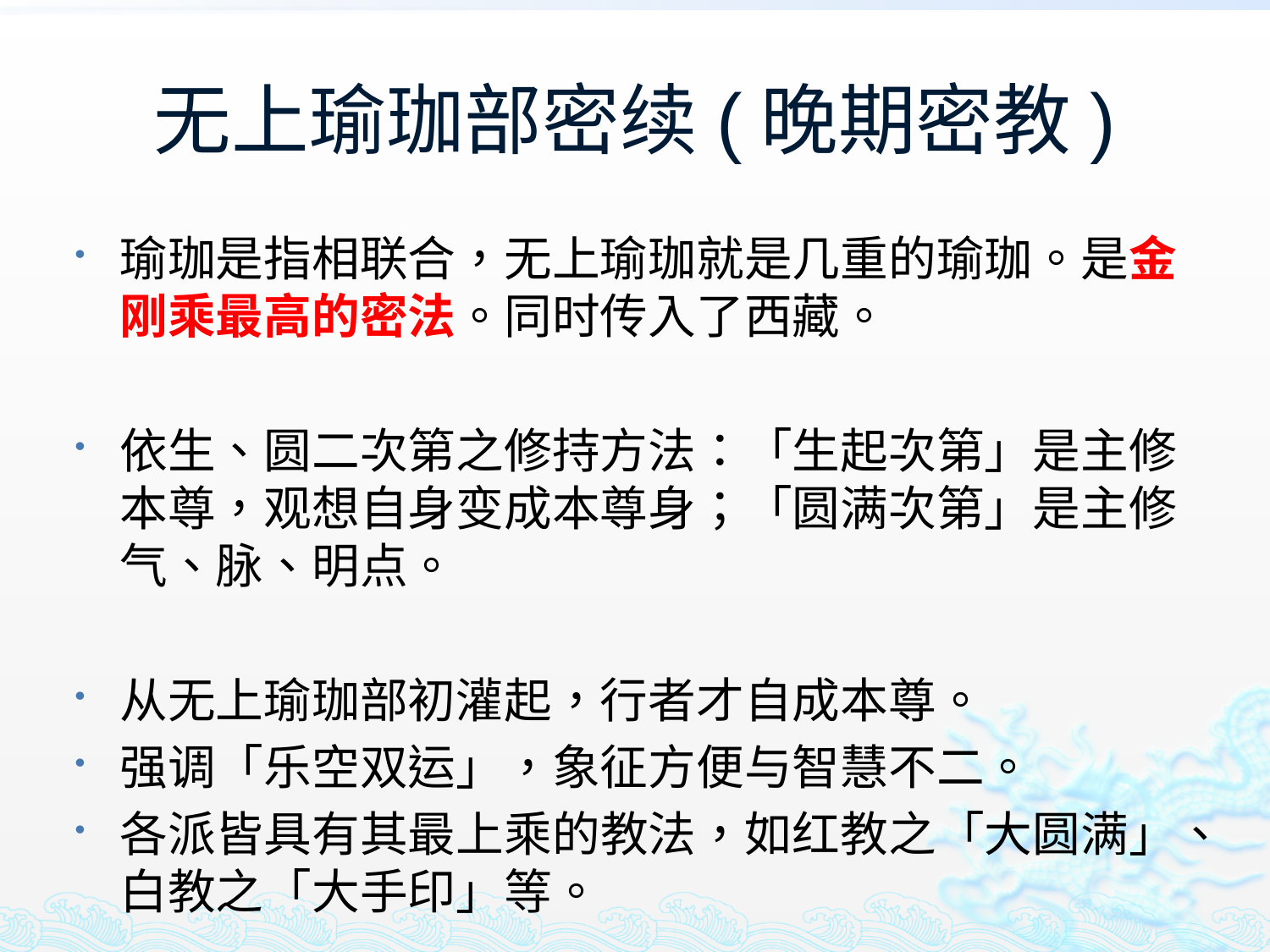

# 无上瑜珈部密续(晚期密教)
瑜珈是指相联合，无上瑜珈就是几重的瑜珈。是金刚乘最高的密法。同时传入了西藏。

依生、圆二次第之修持方法：「生起次第」是主修本尊，观想自身变成本尊身；「圆满次第」是主修气、脉、明点。

从无上瑜珈部初灌起，行者才自成本尊。
强调「乐空双运」，象征方便与智慧不二。
各派皆具有其最上乘的教法，如红教之「大圆满」、白教之「大手印」等。